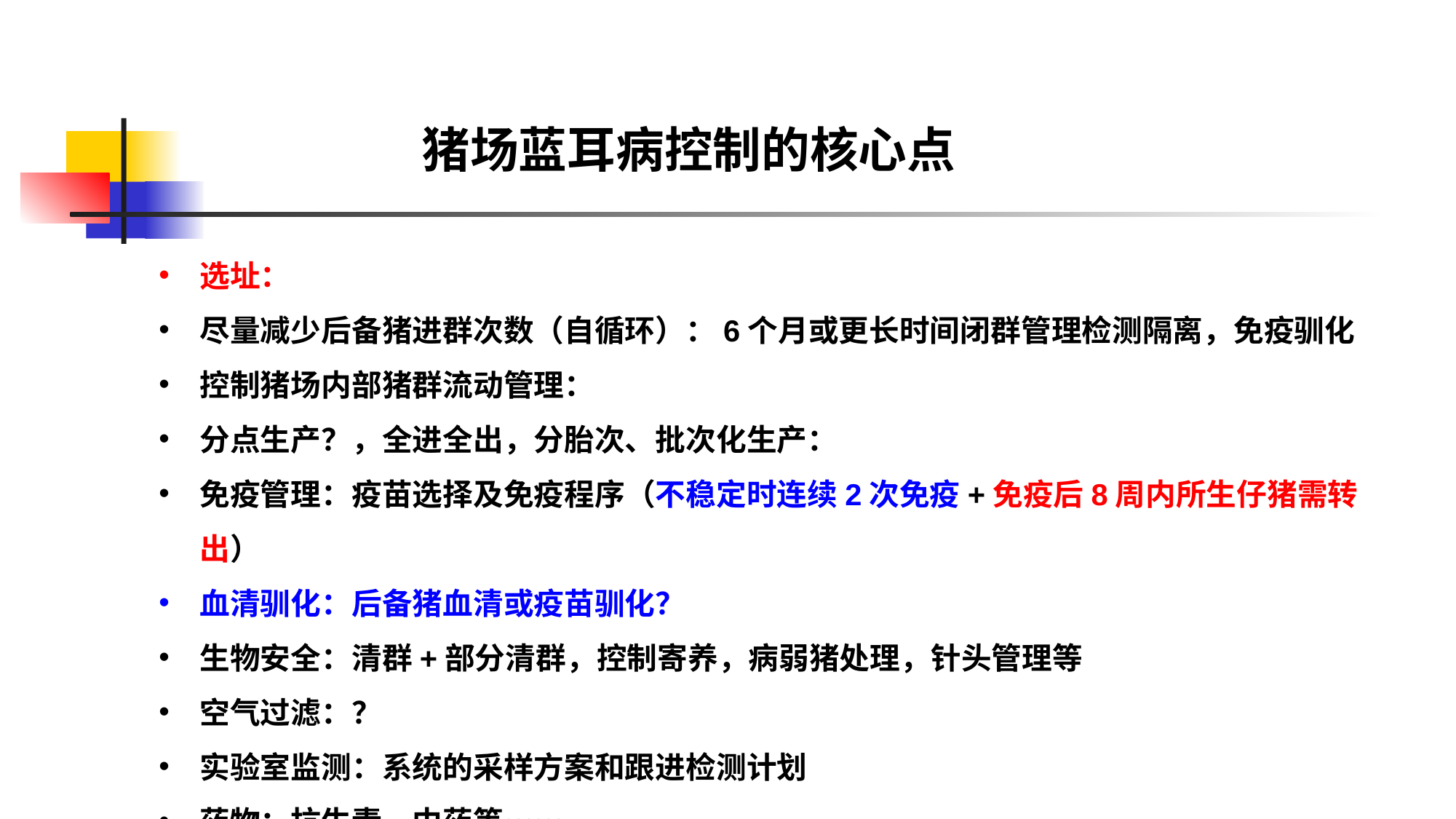

猪场蓝耳病控制的核心点
选址：
尽量减少后备猪进群次数（自循环）：6个月或更长时间闭群管理检测隔离，免疫驯化
控制猪场内部猪群流动管理：
分点生产？，全进全出，分胎次、批次化生产：
免疫管理：疫苗选择及免疫程序（不稳定时连续2次免疫+免疫后8周内所生仔猪需转出）
血清驯化：后备猪血清或疫苗驯化？
生物安全：清群+部分清群，控制寄养，病弱猪处理，针头管理等
空气过滤：？
实验室监测：系统的采样方案和跟进检测计划
药物：抗生素、中药等……